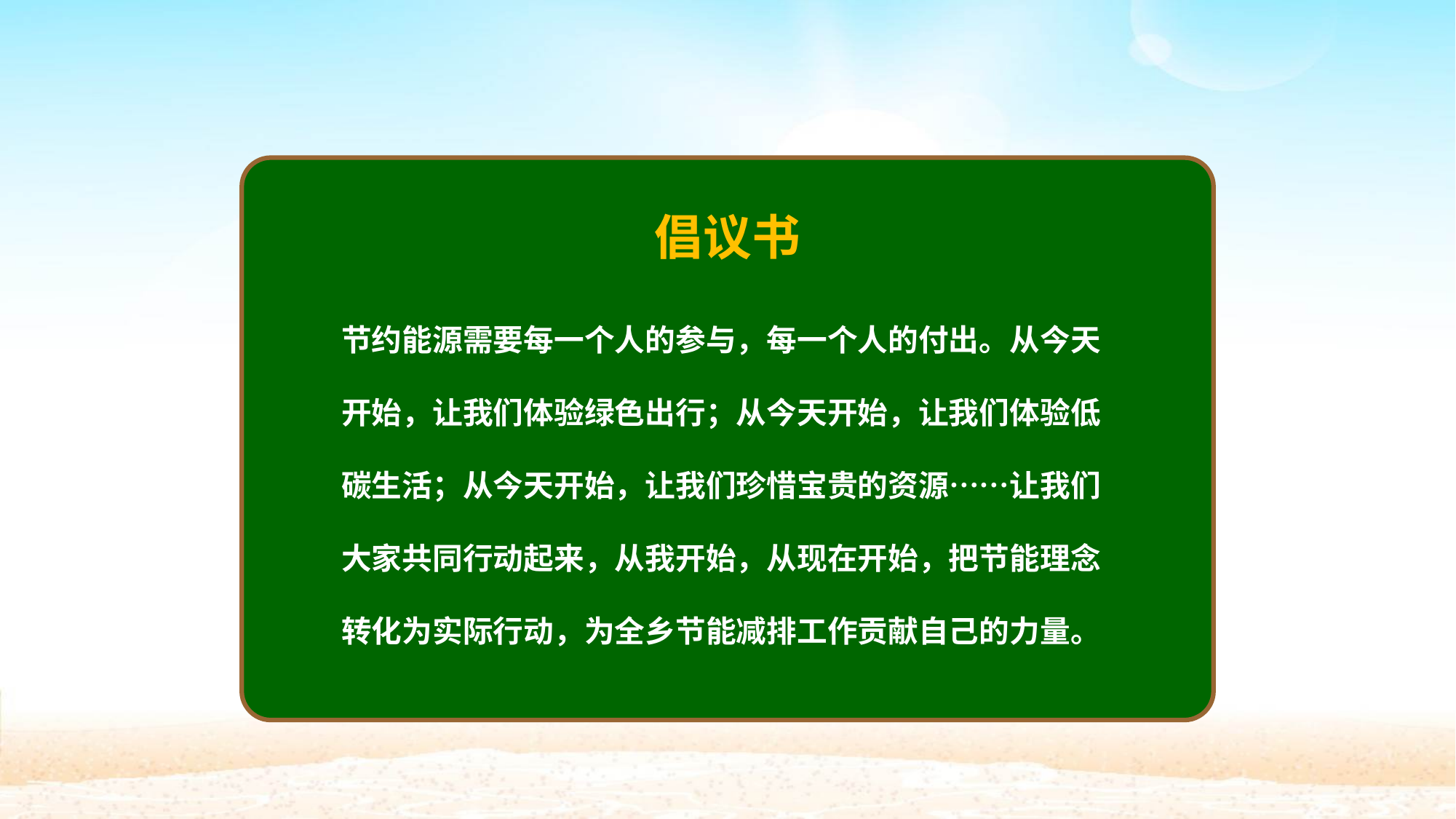

倡议书
节约能源需要每一个人的参与，每一个人的付出。从今天开始，让我们体验绿色出行；从今天开始，让我们体验低碳生活；从今天开始，让我们珍惜宝贵的资源……让我们大家共同行动起来，从我开始，从现在开始，把节能理念转化为实际行动，为全乡节能减排工作贡献自己的力量。